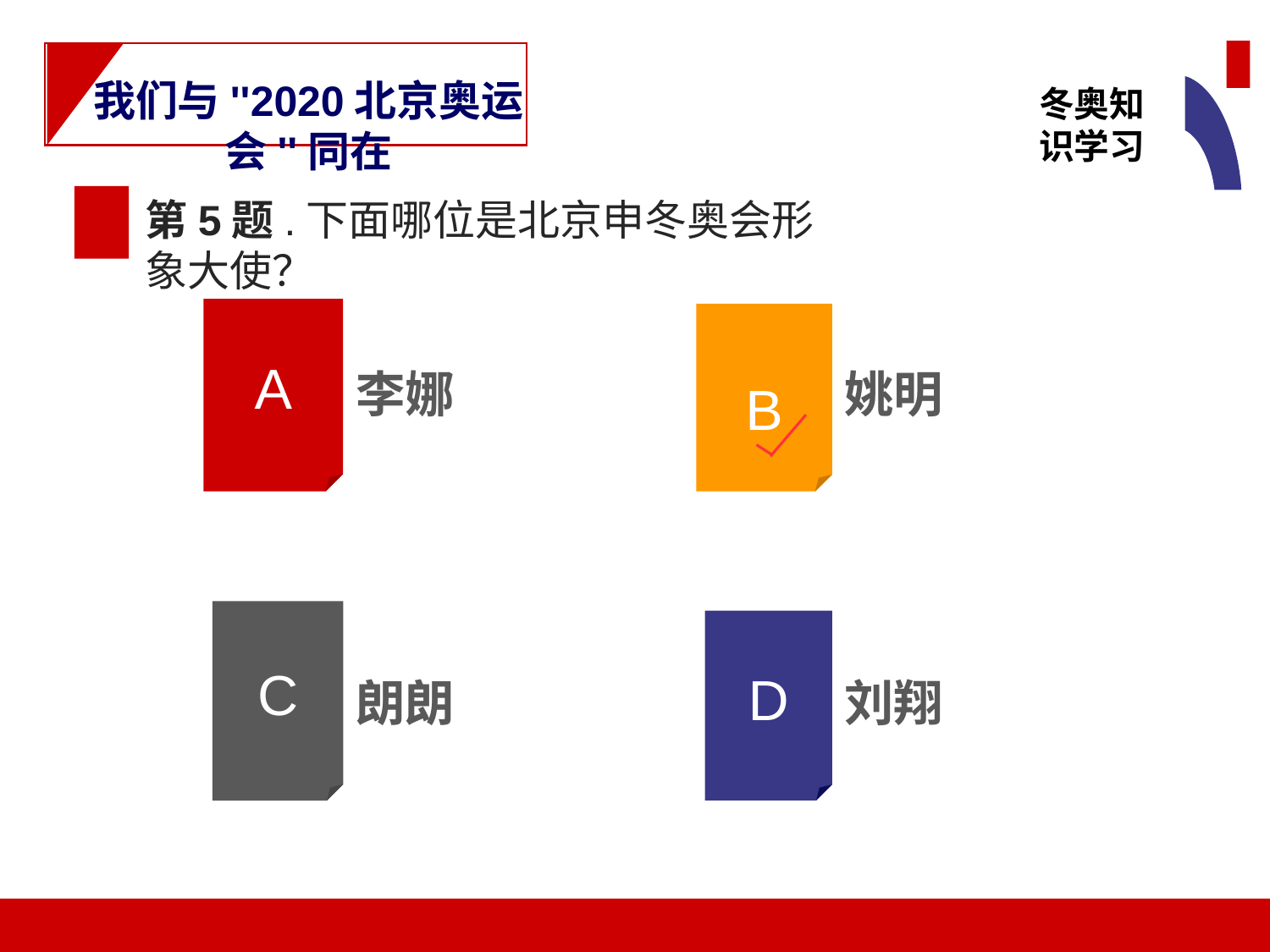

冬奥知识学习

我们与''2020北京奥运会''同在

第5题.下面哪位是北京申冬奥会形象大使？
李娜
姚明
A

B

朗朗
刘翔
C
D
36